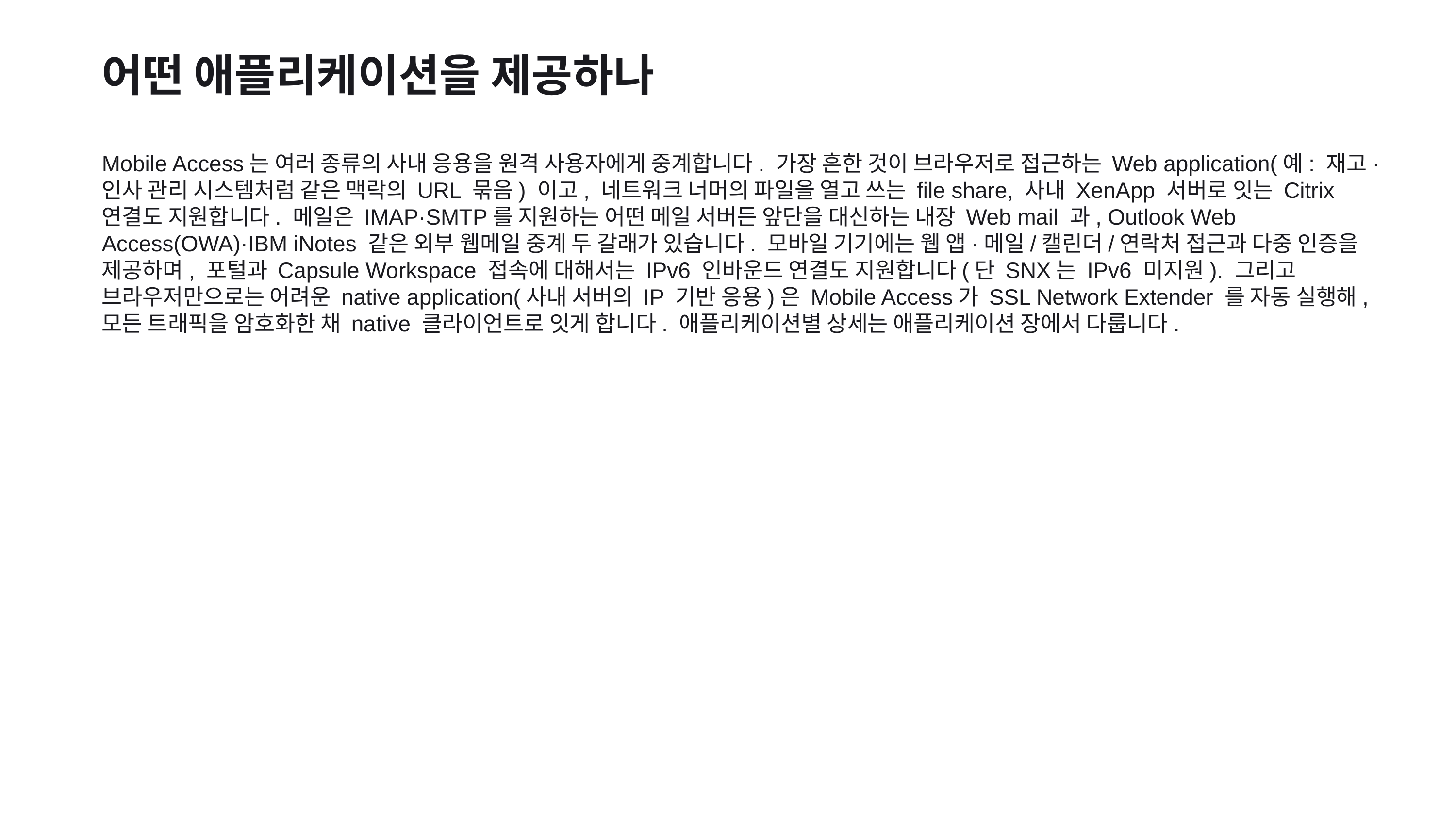

어떤 애플리케이션을 제공하나
Mobile Access는 여러 종류의 사내 응용을 원격 사용자에게 중계합니다. 가장 흔한 것이 브라우저로 접근하는 Web application(예: 재고·인사 관리 시스템처럼 같은 맥락의 URL 묶음) 이고, 네트워크 너머의 파일을 열고 쓰는 file share, 사내 XenApp 서버로 잇는 Citrix 연결도 지원합니다. 메일은 IMAP·SMTP를 지원하는 어떤 메일 서버든 앞단을 대신하는 내장 Web mail 과, Outlook Web Access(OWA)·IBM iNotes 같은 외부 웹메일 중계 두 갈래가 있습니다. 모바일 기기에는 웹 앱·메일/캘린더/연락처 접근과 다중 인증을 제공하며, 포털과 Capsule Workspace 접속에 대해서는 IPv6 인바운드 연결도 지원합니다(단 SNX는 IPv6 미지원). 그리고 브라우저만으로는 어려운 native application(사내 서버의 IP 기반 응용)은 Mobile Access가 SSL Network Extender 를 자동 실행해, 모든 트래픽을 암호화한 채 native 클라이언트로 잇게 합니다. 애플리케이션별 상세는 애플리케이션 장에서 다룹니다.